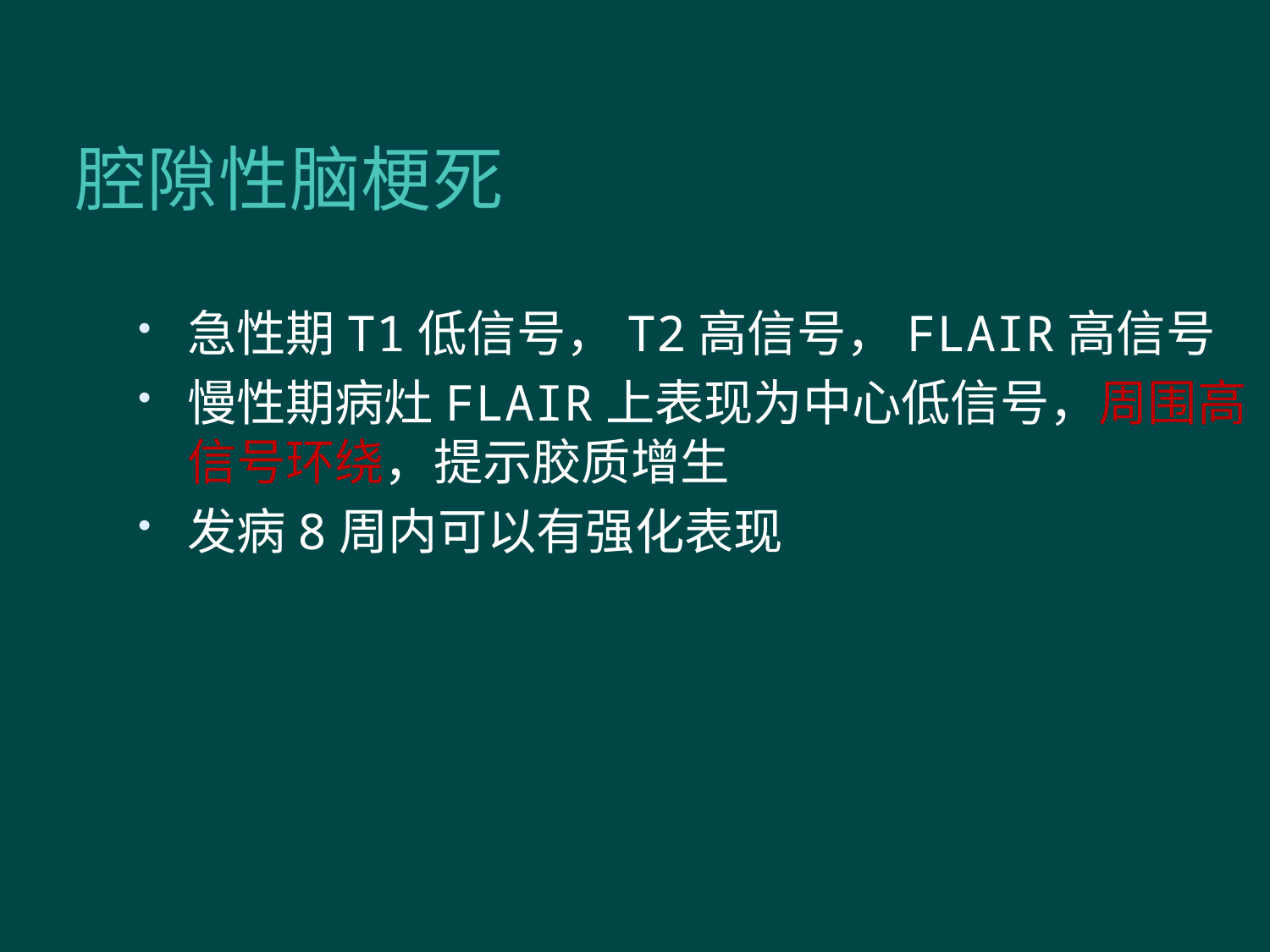

# 腔隙性脑梗死
急性期T1低信号，T2高信号，FLAIR高信号
慢性期病灶FLAIR上表现为中心低信号，周围高信号环绕，提示胶质增生
发病8周内可以有强化表现